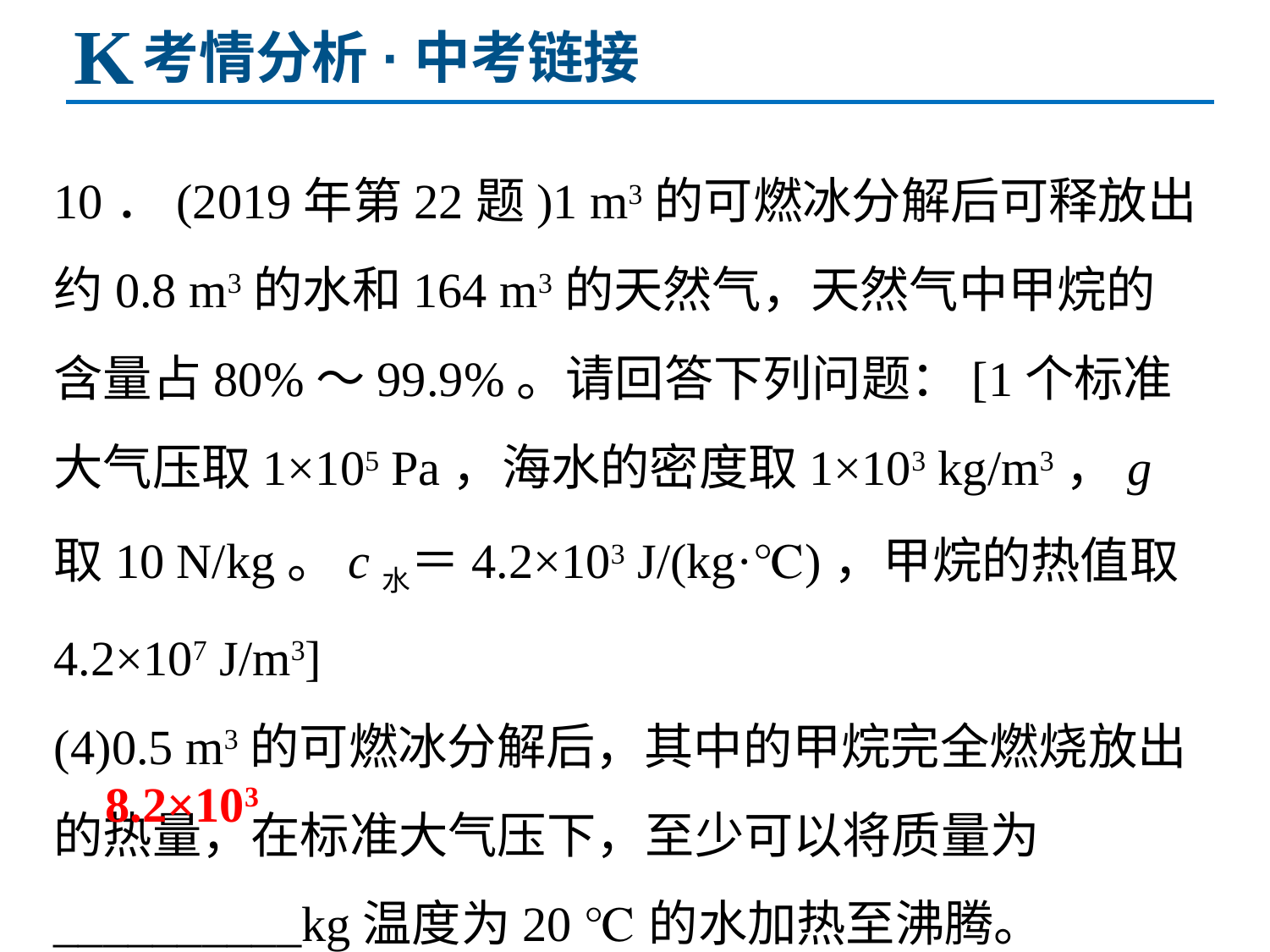

K
考情分析·中考链接
10．(2019年第22题)1 m3的可燃冰分解后可释放出约0.8 m3的水和164 m3的天然气，天然气中甲烷的含量占80%～99.9%。请回答下列问题：[1个标准大气压取1×105 Pa，海水的密度取1×103 kg/m3，g取10 N/kg。c水＝4.2×103 J/(kg·℃)，甲烷的热值取4.2×107 J/m3]
(4)0.5 m3的可燃冰分解后，其中的甲烷完全燃烧放出的热量，在标准大气压下，至少可以将质量为__________kg温度为20 ℃的水加热至沸腾。
8.2×103